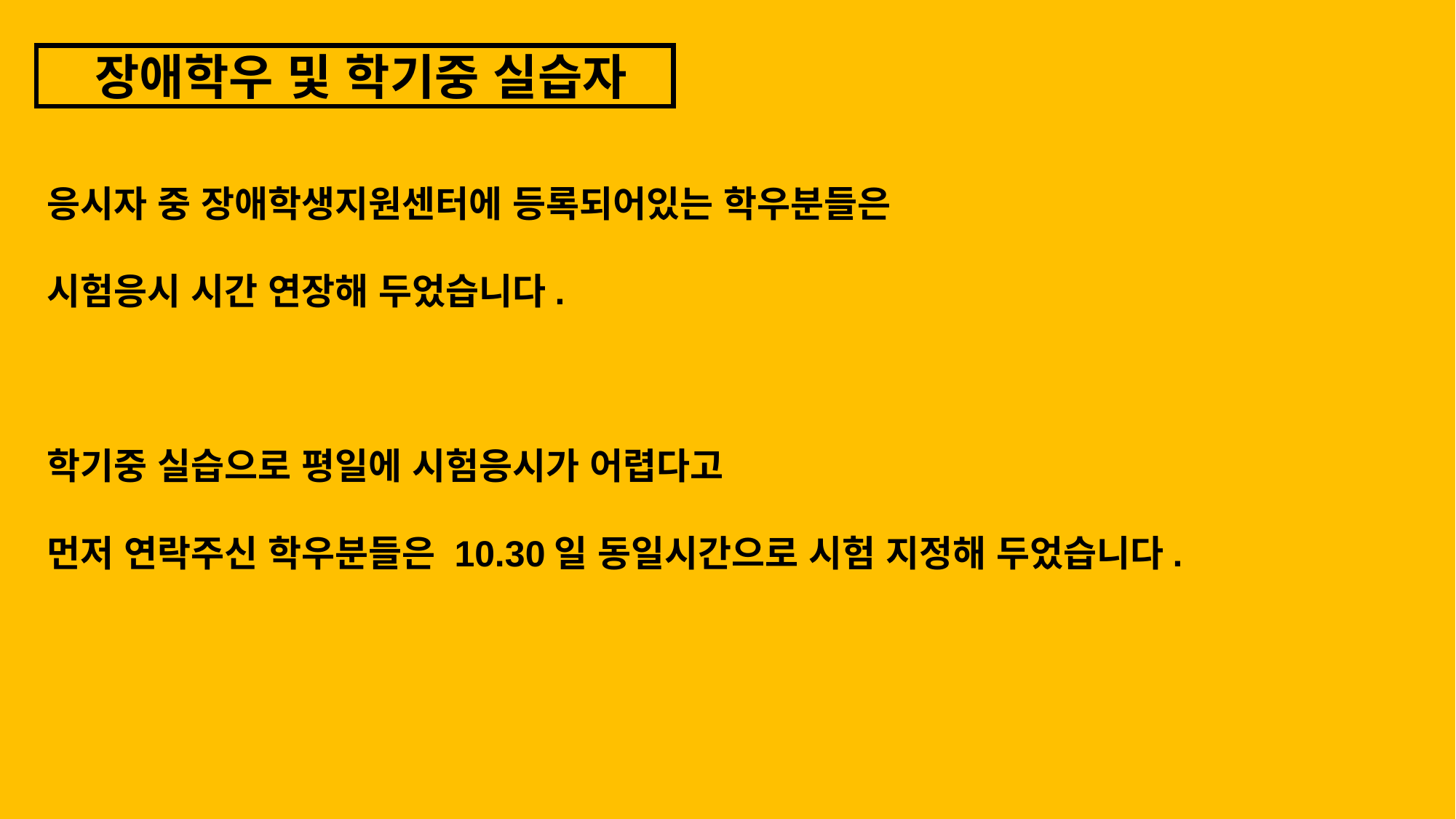

장애학우 및 학기중 실습자
응시자 중 장애학생지원센터에 등록되어있는 학우분들은
시험응시 시간 연장해 두었습니다.

학기중 실습으로 평일에 시험응시가 어렵다고
먼저 연락주신 학우분들은 10.30일 동일시간으로 시험 지정해 두었습니다.